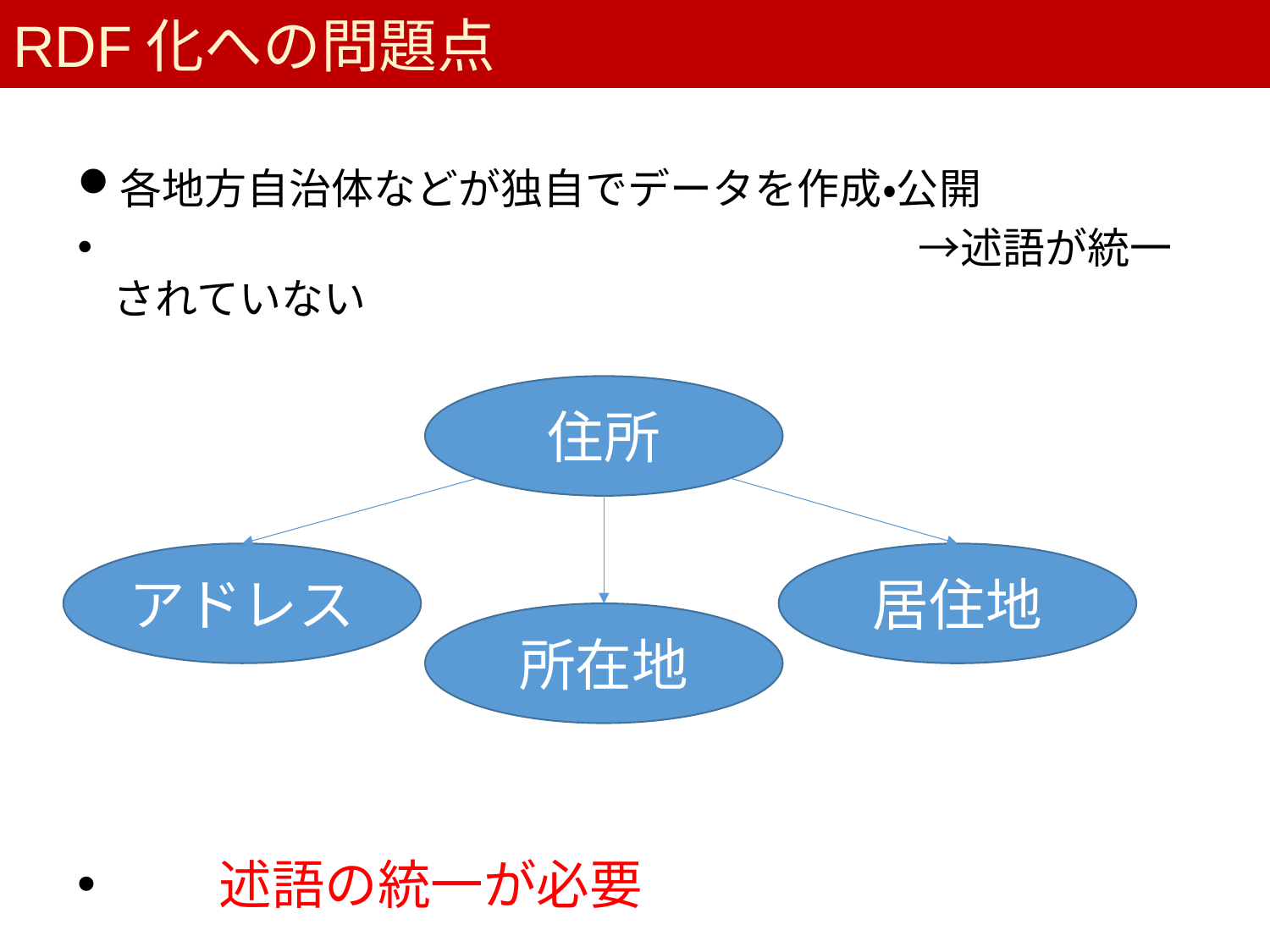

# RDF化への問題点

各地方自治体などが独自でデータを作成・公開
　　　　　　　　　　　　　　　　　　　→述語が統一されていない

　　述語の統一が必要
住所
アドレス
居住地
所在地